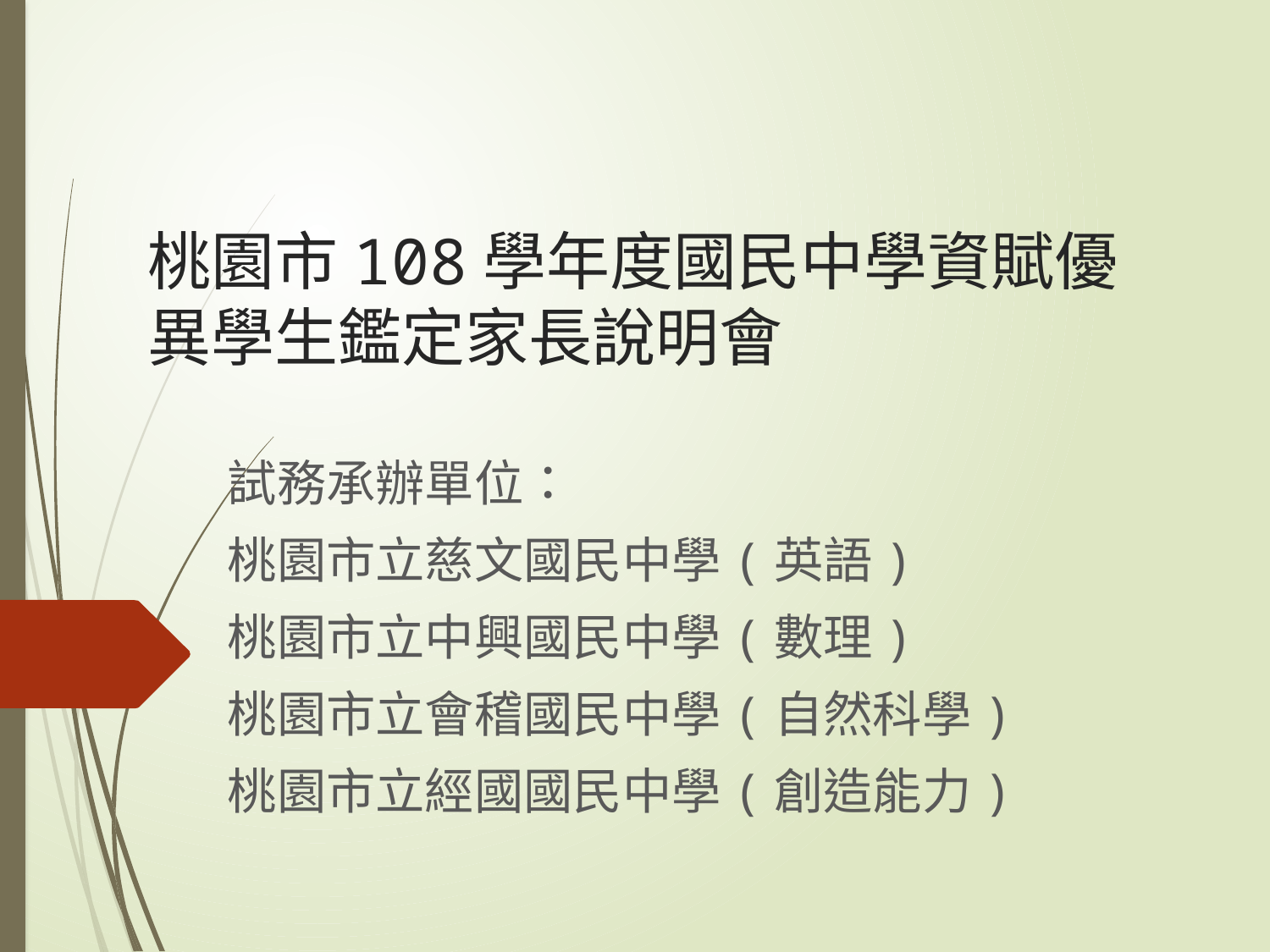

# 桃園市108學年度國民中學資賦優異學生鑑定家長說明會
試務承辦單位：
桃園市立慈文國民中學(英語)
桃園市立中興國民中學(數理)
桃園市立會稽國民中學(自然科學)
桃園市立經國國民中學(創造能力)